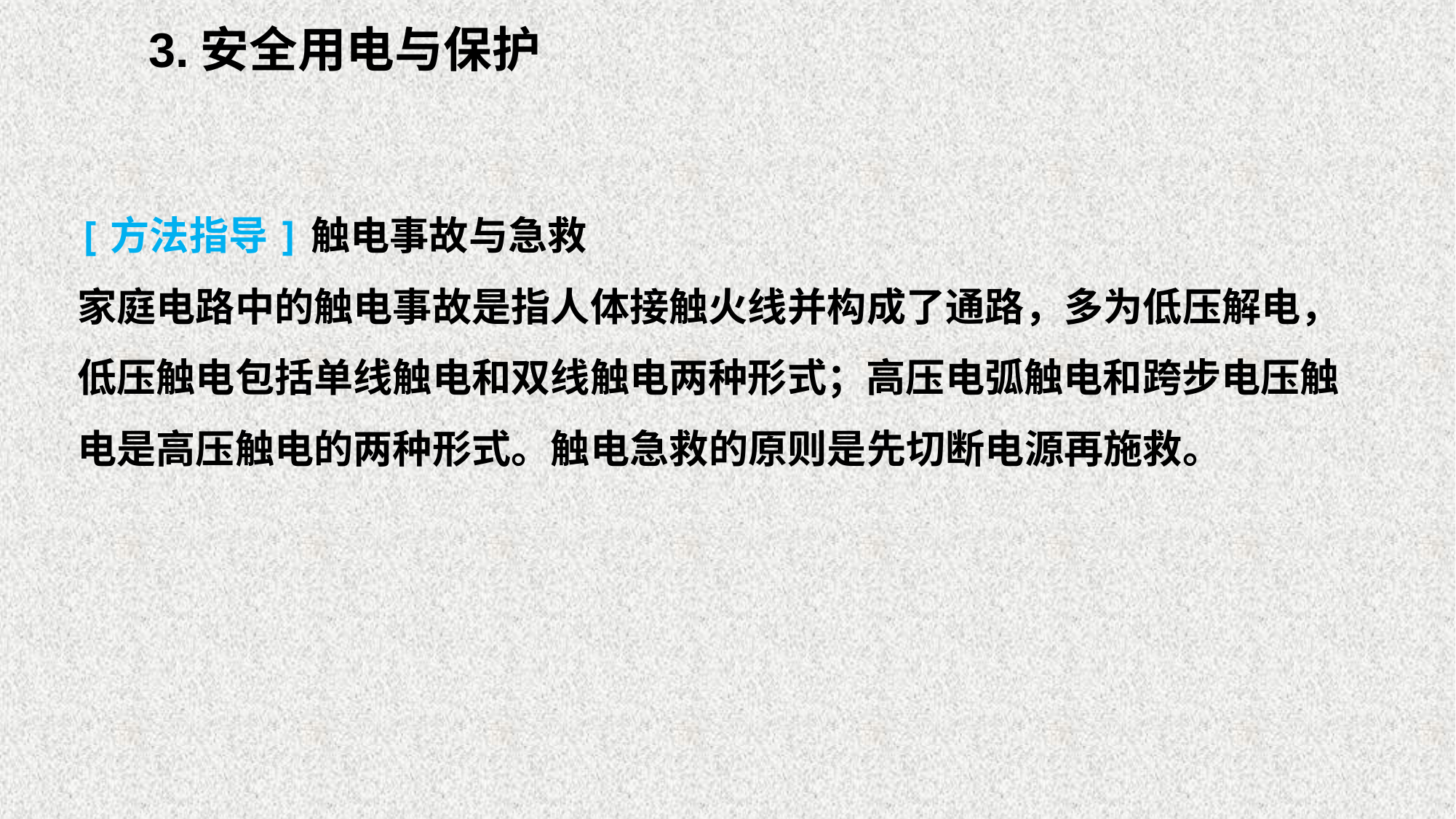

3.安全用电与保护
[方法指导]触电事故与急救
家庭电路中的触电事故是指人体接触火线并构成了通路，多为低压解电，低压触电包括单线触电和双线触电两种形式；高压电弧触电和跨步电压触电是高压触电的两种形式。触电急救的原则是先切断电源再施救。